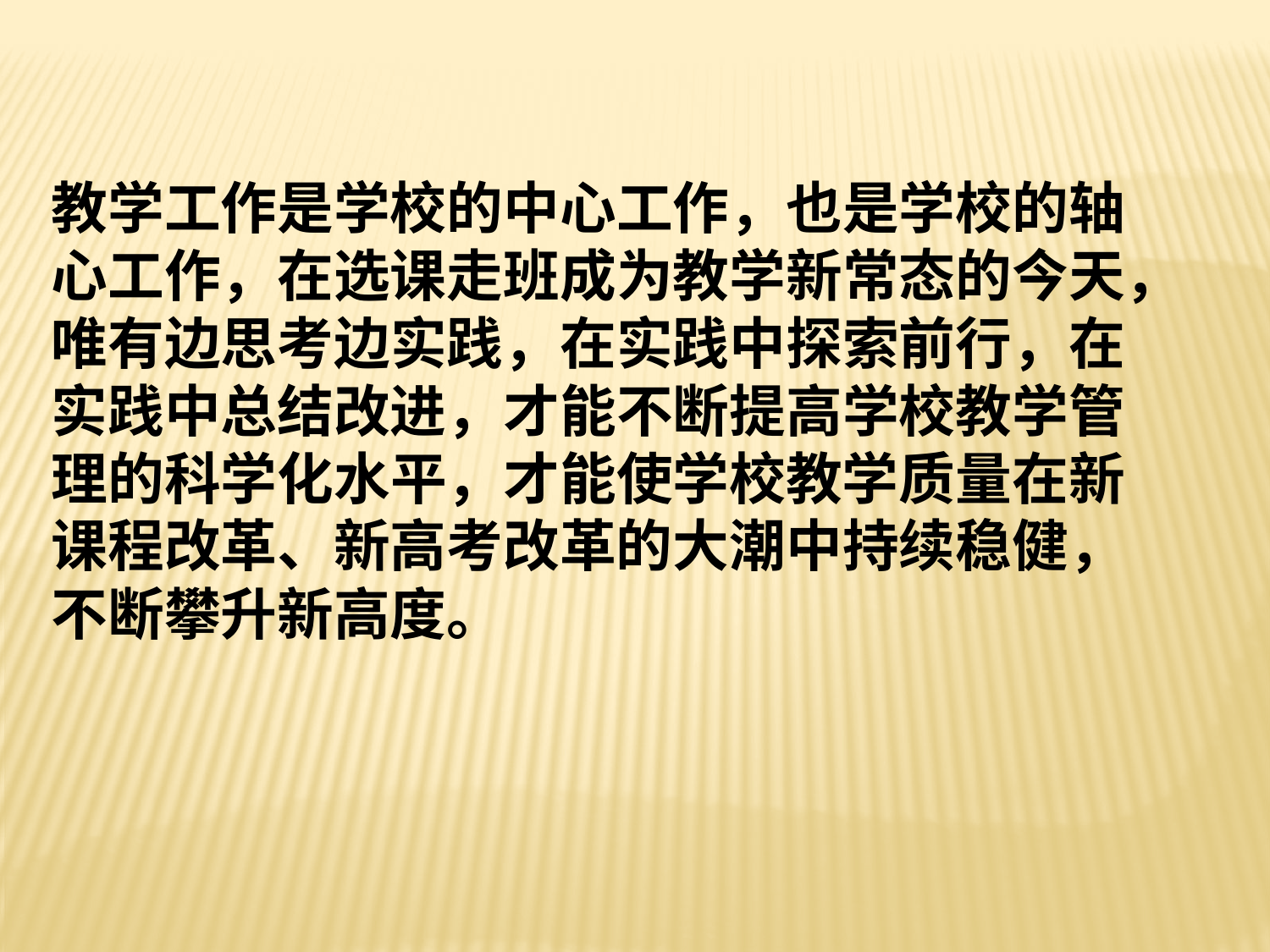

教学工作是学校的中心工作，也是学校的轴心工作，在选课走班成为教学新常态的今天，唯有边思考边实践，在实践中探索前行，在实践中总结改进，才能不断提高学校教学管理的科学化水平，才能使学校教学质量在新课程改革、新高考改革的大潮中持续稳健，不断攀升新高度。